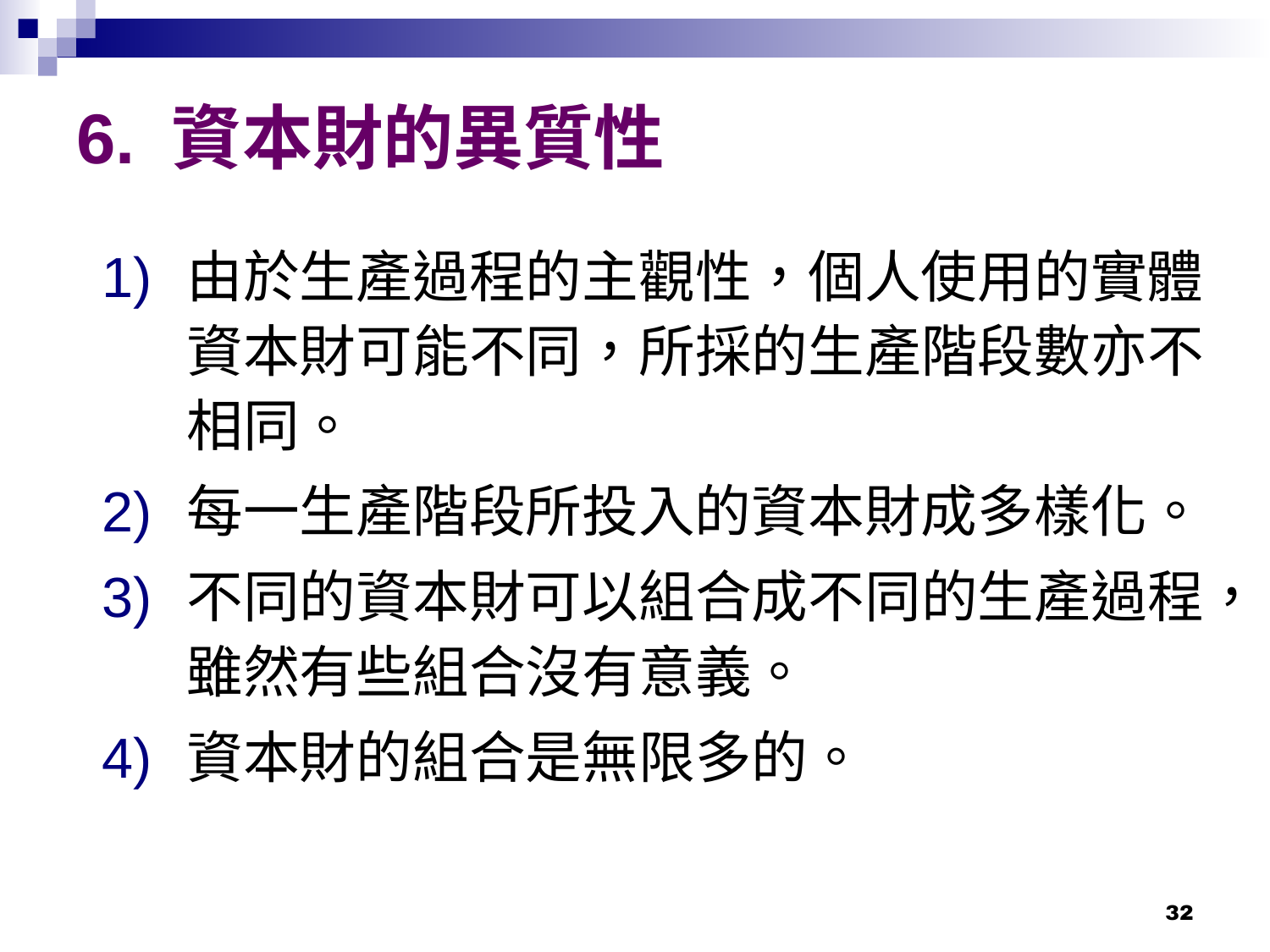

# 6. 資本財的異質性
由於生產過程的主觀性，個人使用的實體資本財可能不同，所採的生產階段數亦不相同。
每一生產階段所投入的資本財成多樣化。
不同的資本財可以組合成不同的生產過程，雖然有些組合沒有意義。
資本財的組合是無限多的。
32